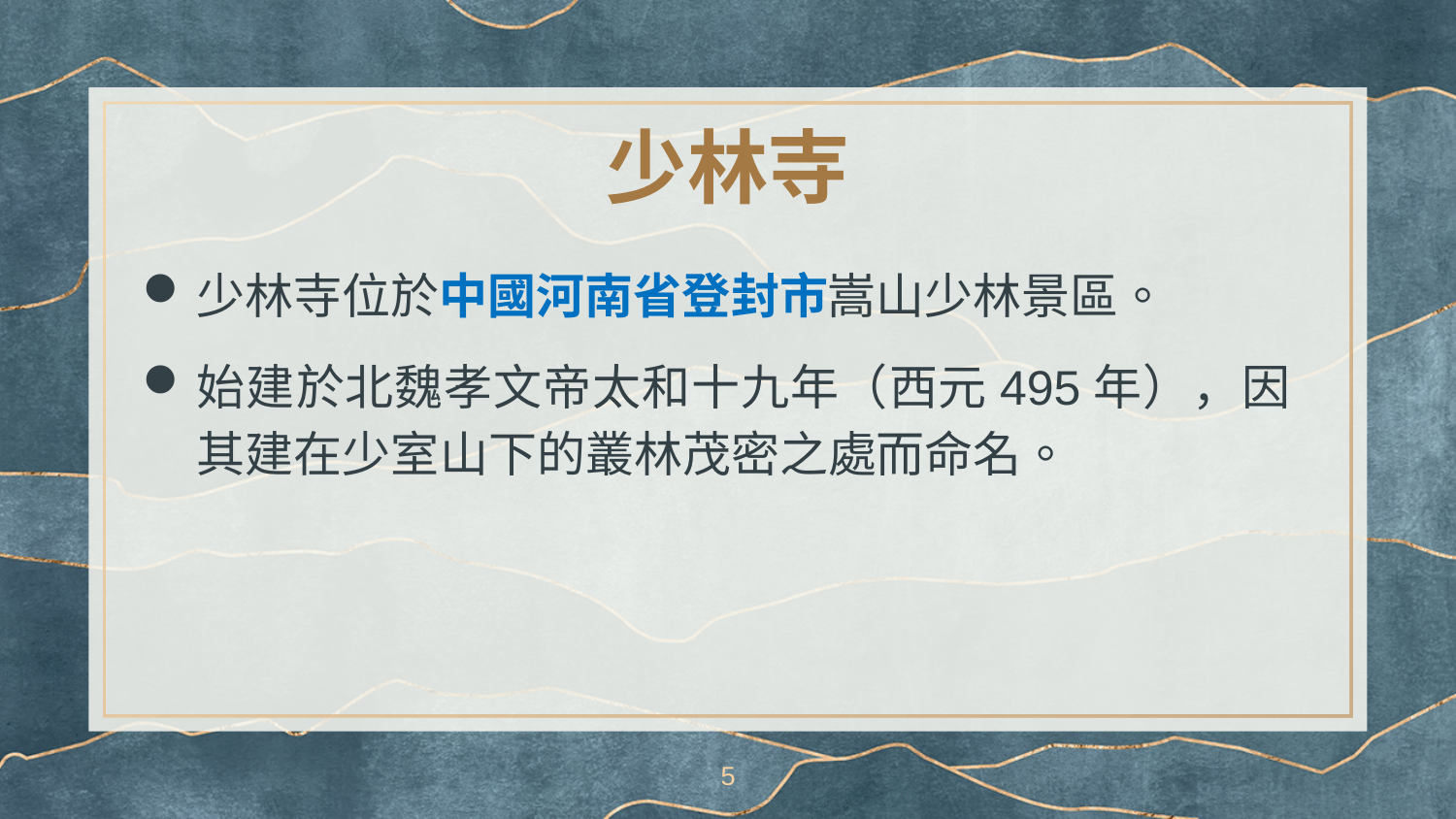

# 少林寺
少林寺位於中國河南省登封市嵩山少林景區。
始建於北魏孝文帝太和十九年（西元495年），因其建在少室山下的叢林茂密之處而命名。
5